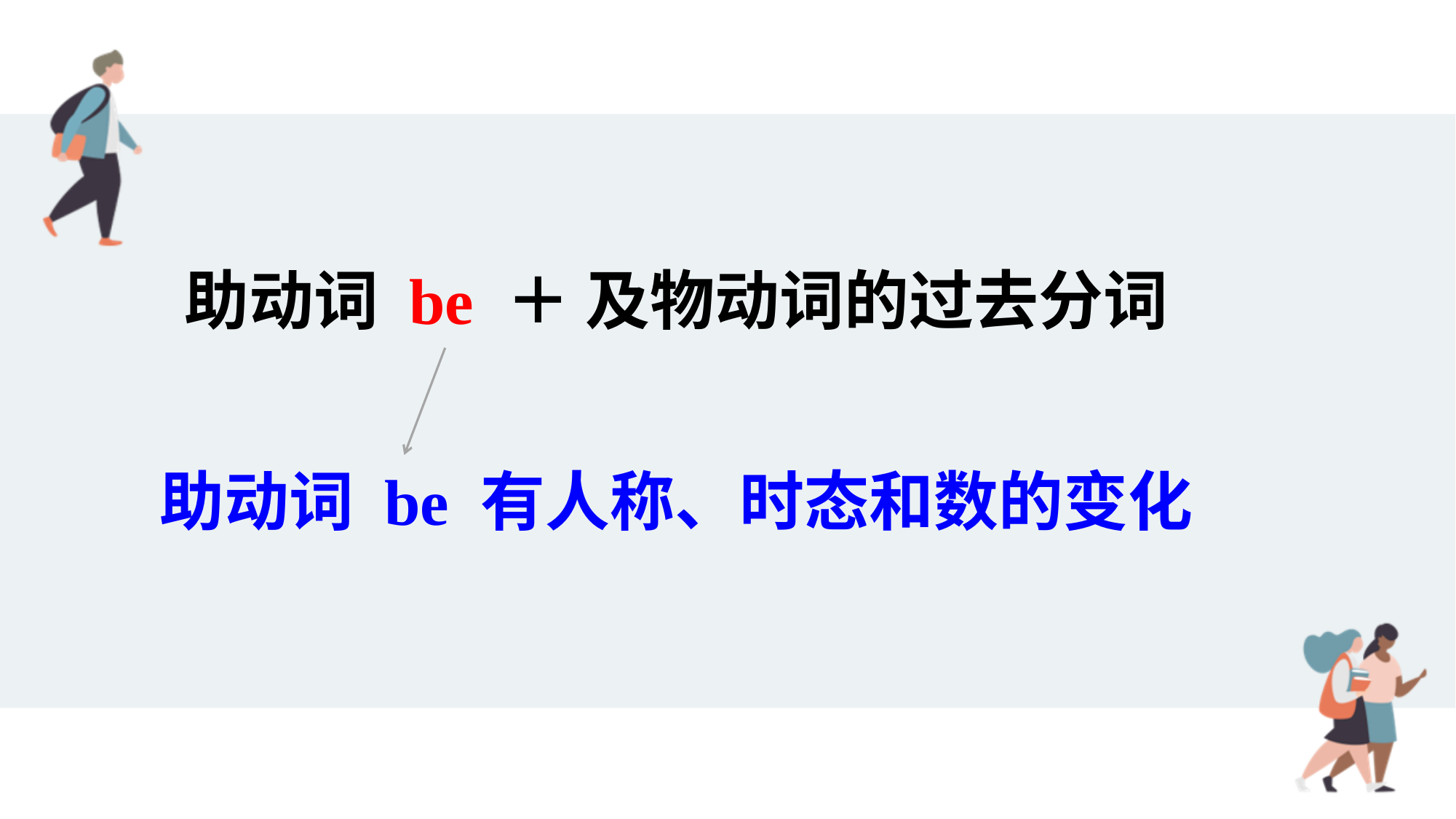

助动词 be ＋ 及物动词的过去分词
助动词 be 有人称、时态和数的变化